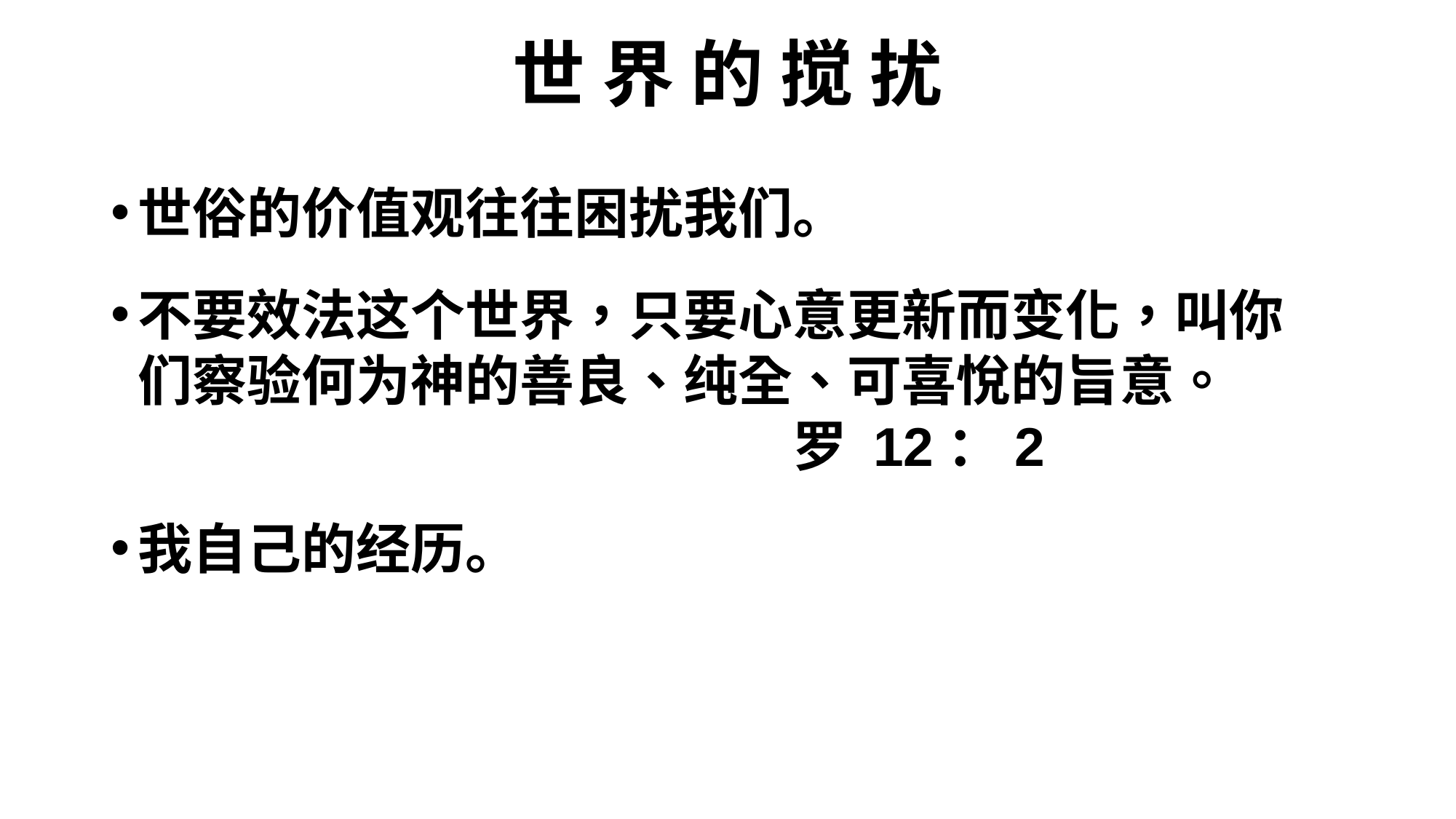

# 世 界 的 搅 扰
世俗的价值观往往困扰我们。
不要效法这个世界，只要心意更新而变化，叫你们察验何为神的善良、纯全、可喜悅的旨意。						罗 12：2
我自己的经历。